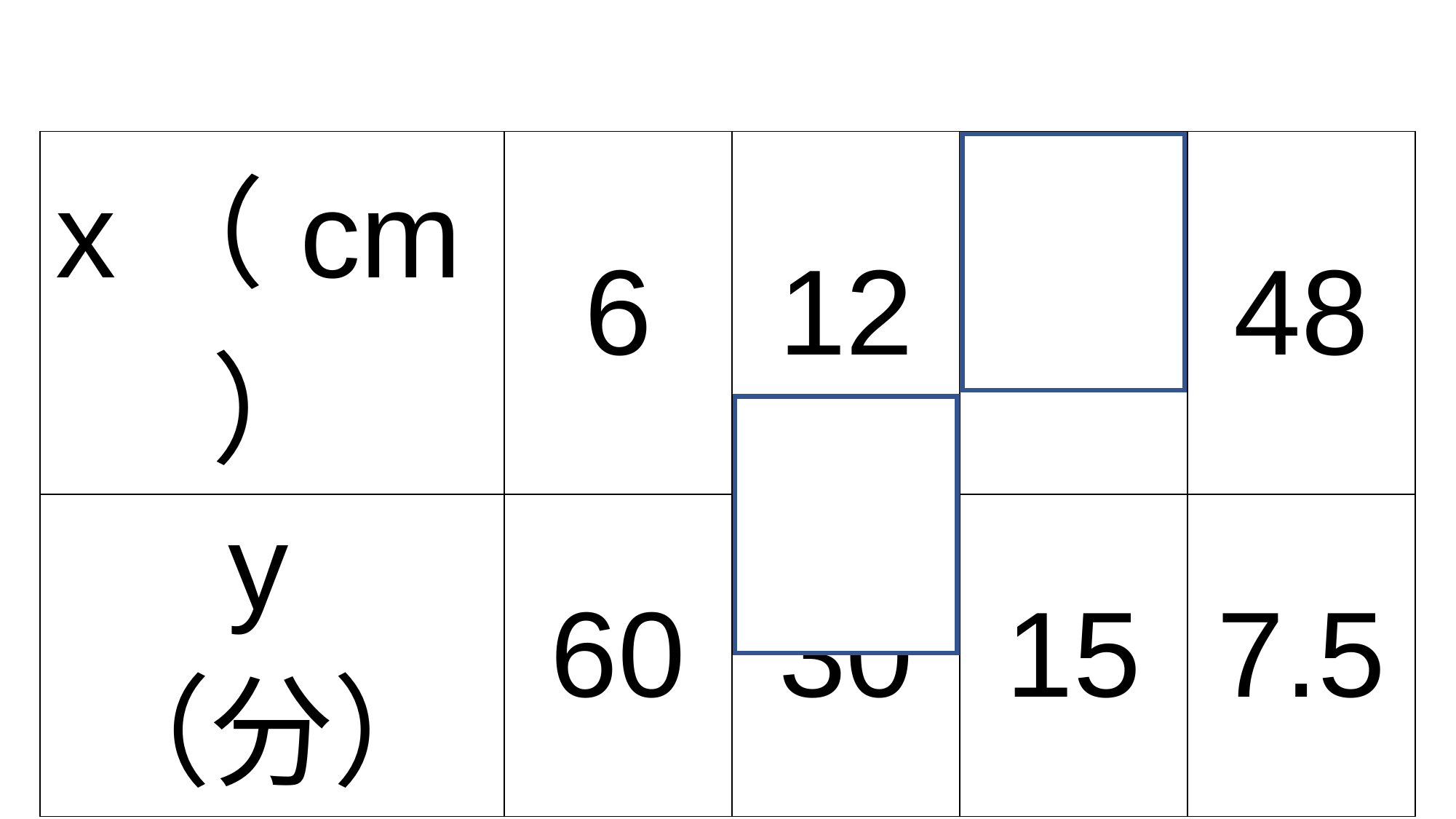

| x（cm） | 6 | 12 | 24 | 48 |
| --- | --- | --- | --- | --- |
| y（分） | 60 | 30 | 15 | 7.5 |